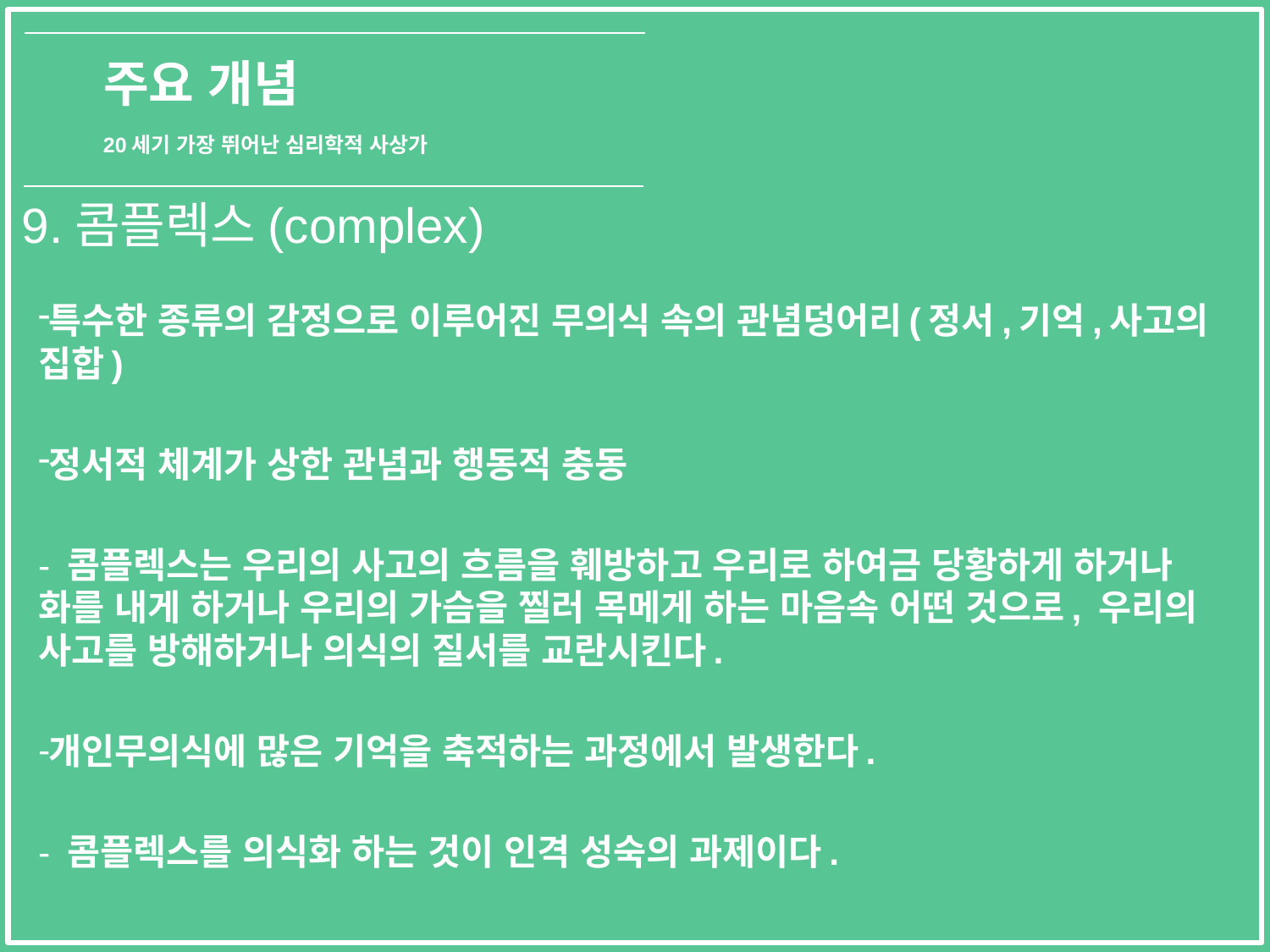

주요 개념
20세기 가장 뛰어난 심리학적 사상가
9.콤플렉스(complex)
특수한 종류의 감정으로 이루어진 무의식 속의 관념덩어리(정서,기억,사고의 집합)

정서적 체계가 상한 관념과 행동적 충동

- 콤플렉스는 우리의 사고의 흐름을 훼방하고 우리로 하여금 당황하게 하거나  화를 내게 하거나 우리의 가슴을 찔러 목메게 하는 마음속 어떤 것으로, 우리의 사고를 방해하거나 의식의 질서를 교란시킨다.

개인무의식에 많은 기억을 축적하는 과정에서 발생한다.

- 콤플렉스를 의식화 하는 것이 인격 성숙의 과제이다.